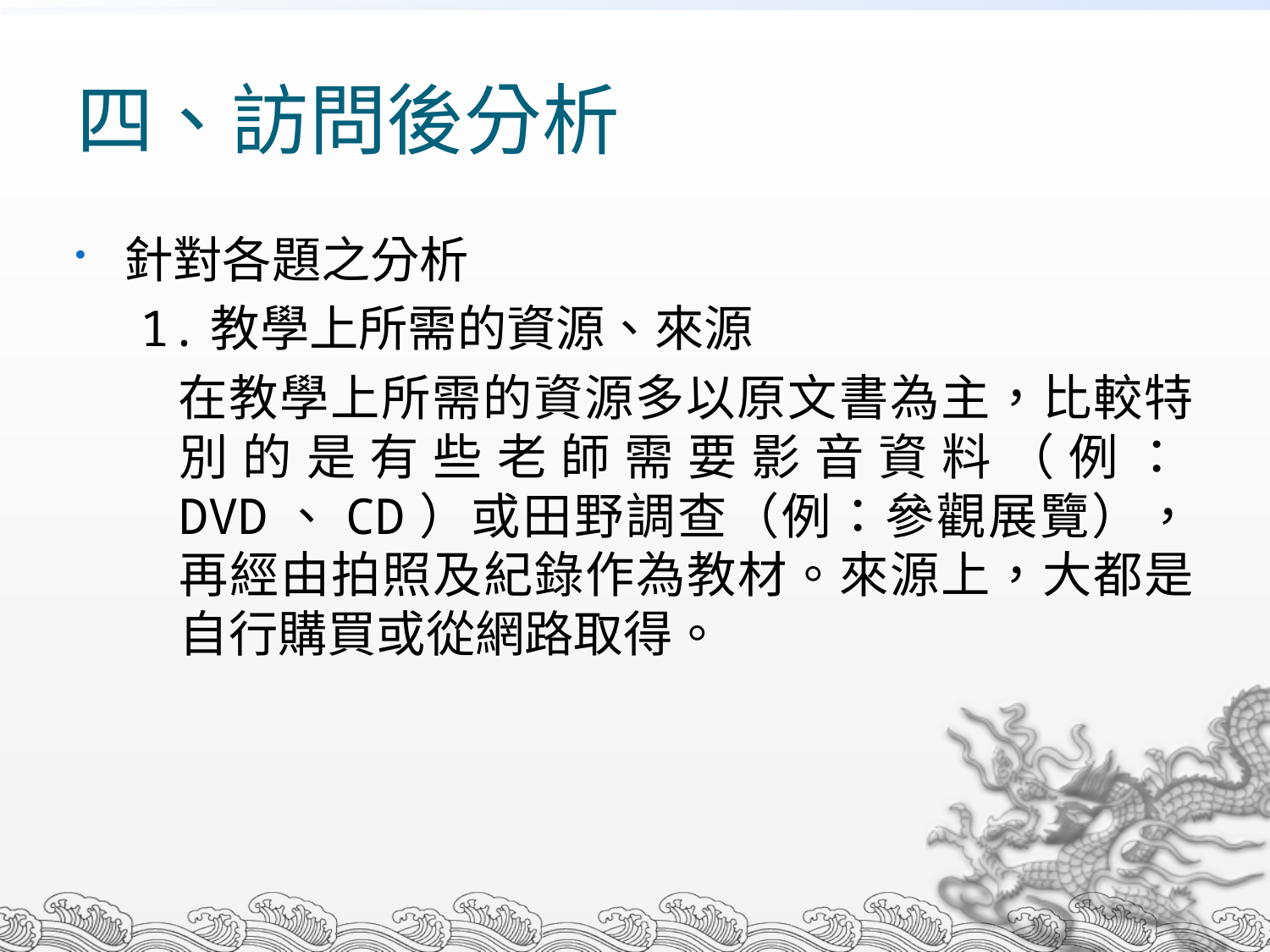

# 四、訪問後分析
針對各題之分析
1.教學上所需的資源、來源
  在教學上所需的資源多以原文書為主，比較特別的是有些老師需要影音資料（例：DVD、CD）或田野調查（例：參觀展覽），再經由拍照及紀錄作為教材。來源上，大都是自行購買或從網路取得。